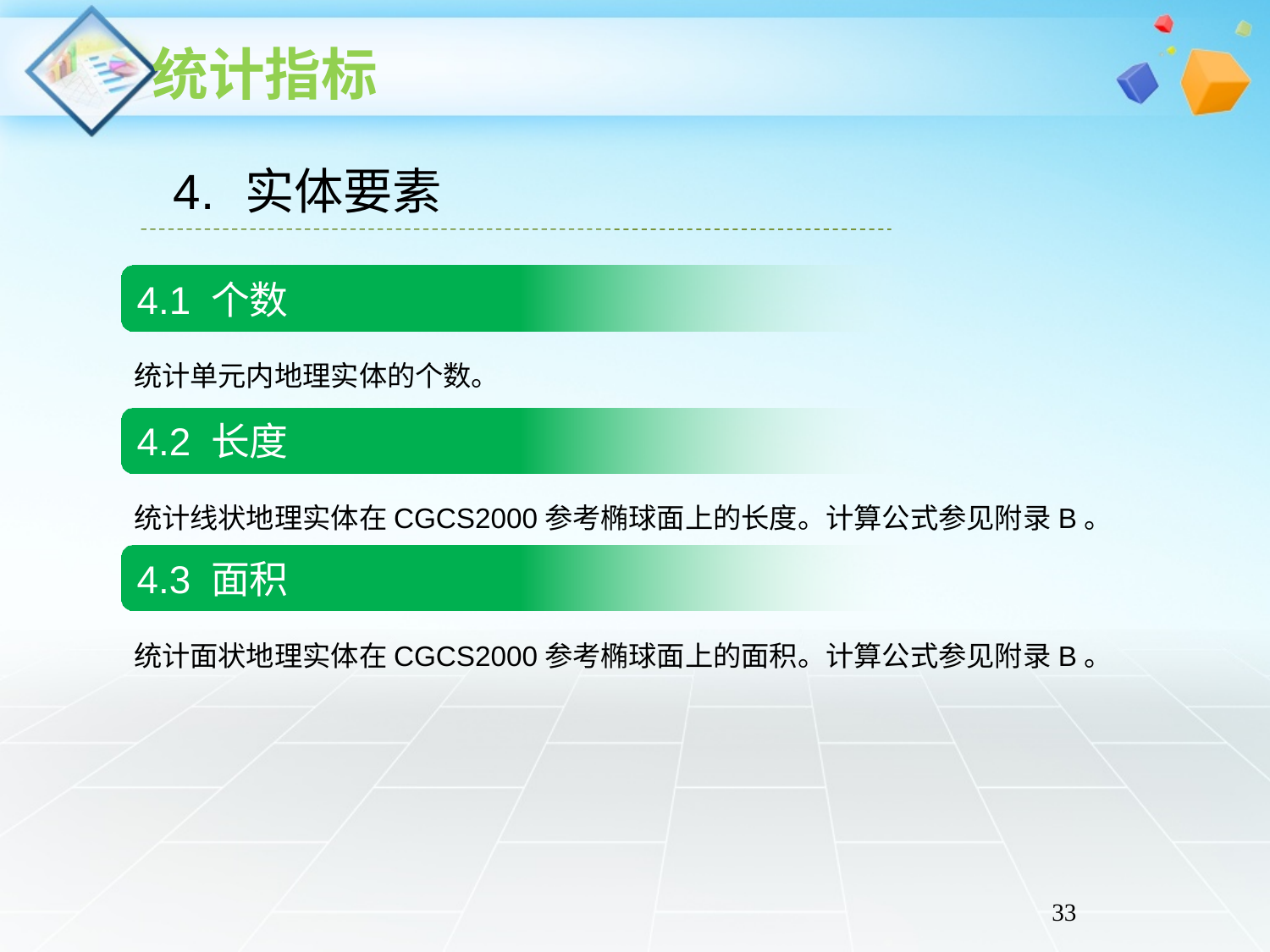

实体要素

4.1 个数
统计单元内地理实体的个数。
4.2 长度
统计线状地理实体在CGCS2000参考椭球面上的长度。计算公式参见附录B。
4.3 面积
统计面状地理实体在CGCS2000参考椭球面上的面积。计算公式参见附录B。
33